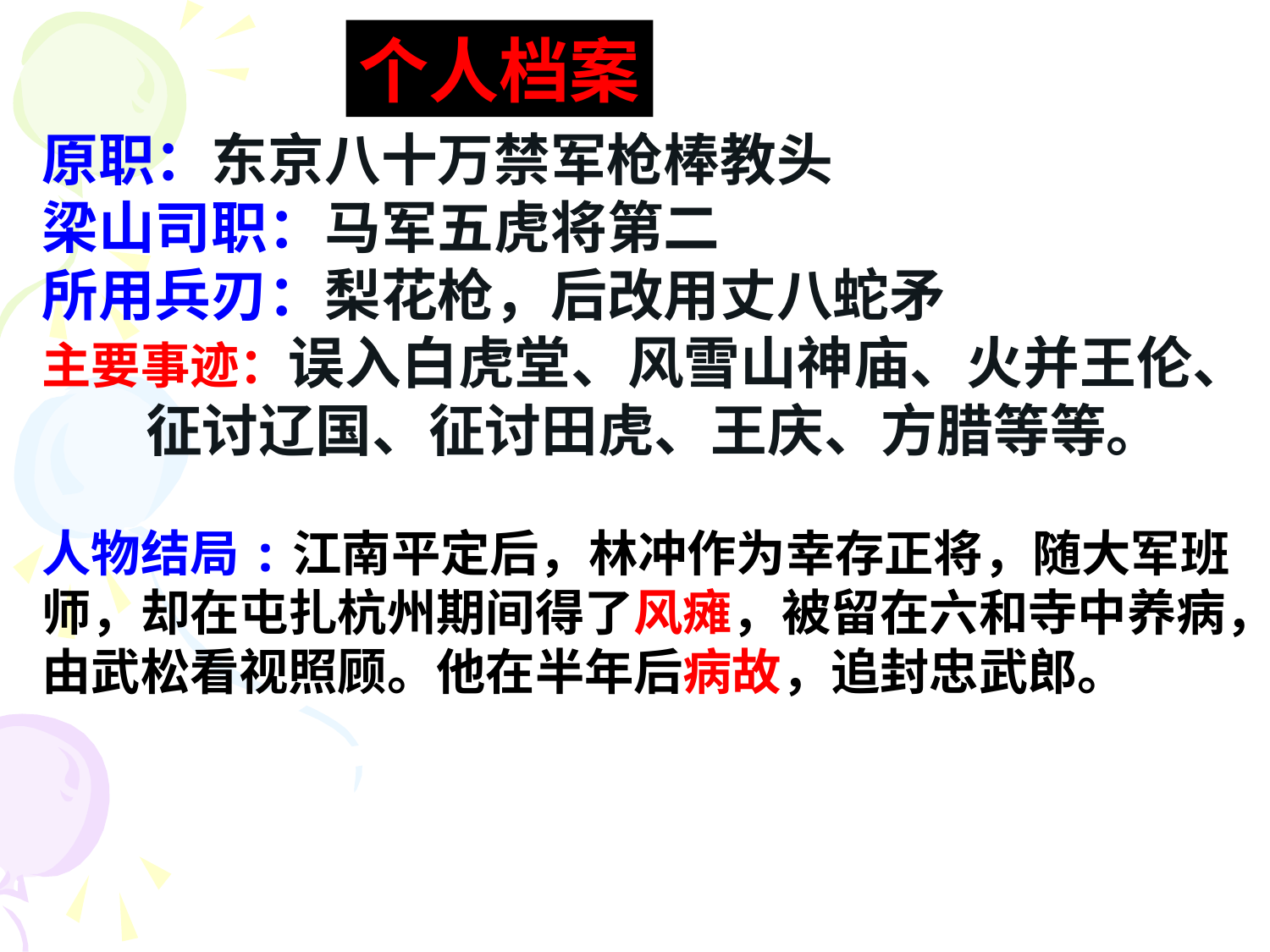

个人档案
原职：东京八十万禁军枪棒教头
梁山司职：马军五虎将第二
所用兵刃：梨花枪，后改用丈八蛇矛
主要事迹：误入白虎堂、风雪山神庙、火并王伦、
       征讨辽国、征讨田虎、王庆、方腊等等。

人物结局:江南平定后，林冲作为幸存正将，随大军班师，却在屯扎杭州期间得了风瘫，被留在六和寺中养病，由武松看视照顾。他在半年后病故，追封忠武郎。